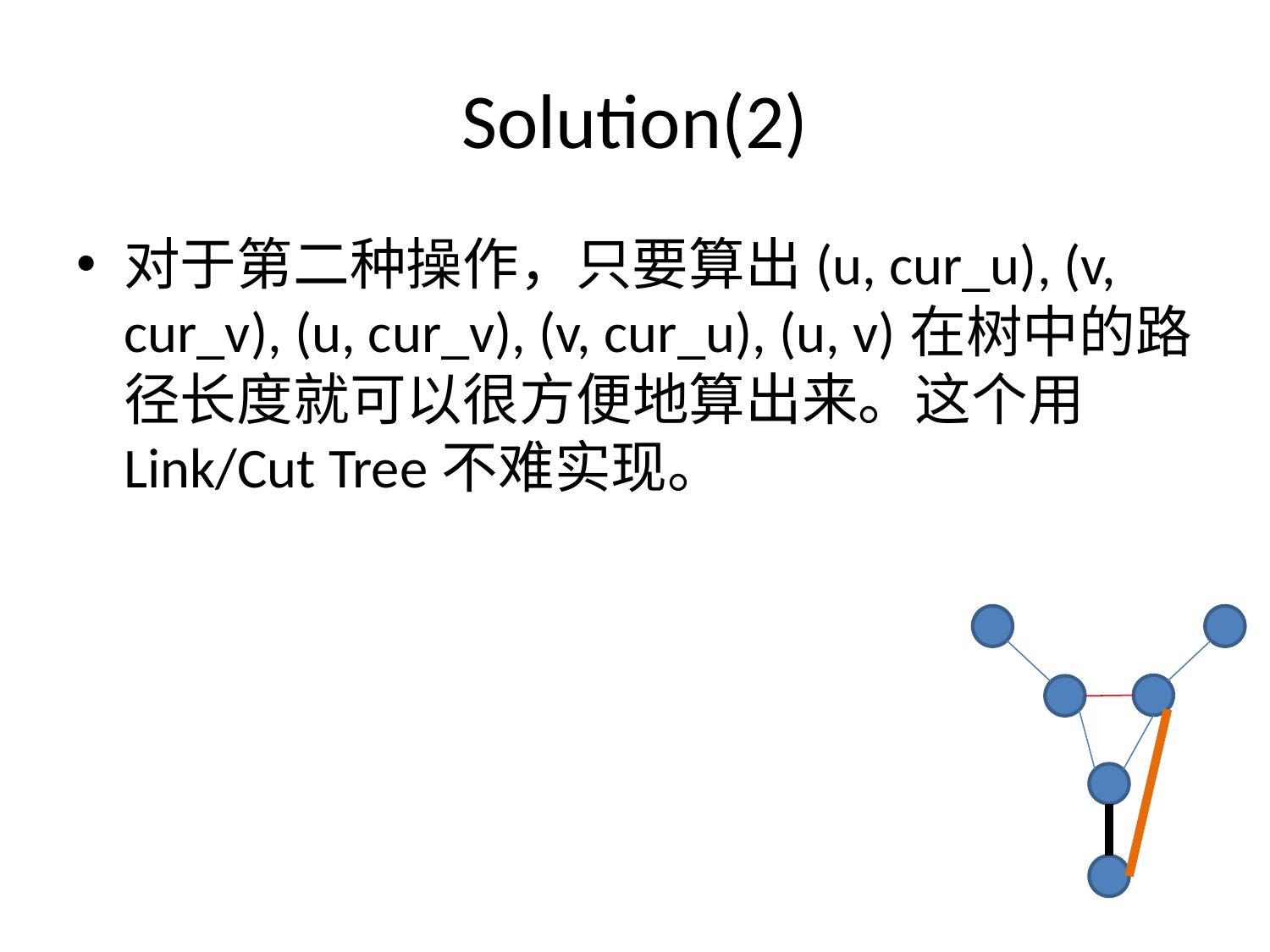

# Solution(2)
对于第二种操作，只要算出(u, cur_u), (v, cur_v), (u, cur_v), (v, cur_u), (u, v)在树中的路径长度就可以很方便地算出来。这个用Link/Cut Tree不难实现。